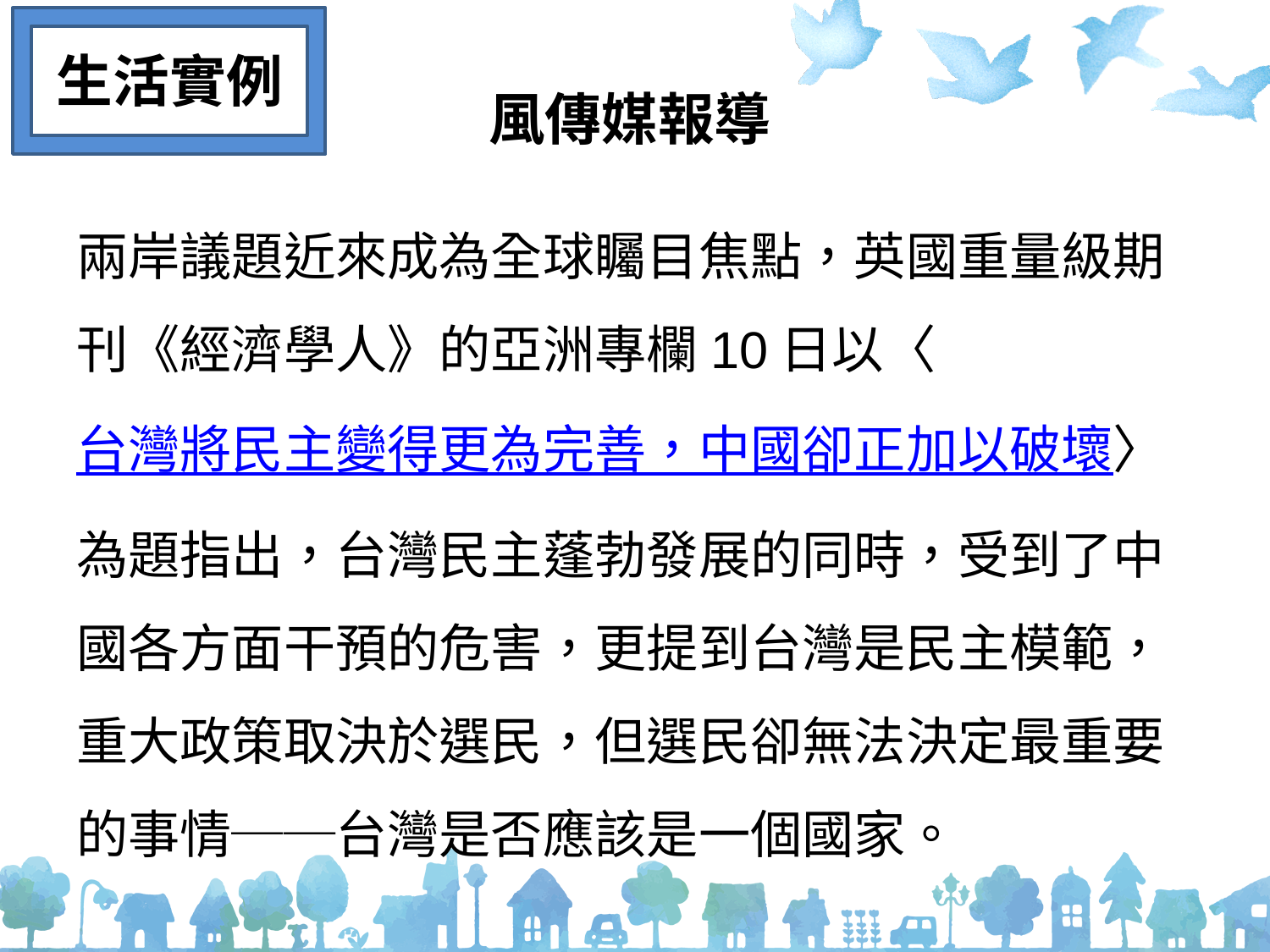

生活實例
# 風傳媒報導
兩岸議題近來成為全球矚目焦點，英國重量級期刊《經濟學人》的亞洲專欄10日以〈台灣將民主變得更為完善，中國卻正加以破壞〉為題指出，台灣民主蓬勃發展的同時，受到了中國各方面干預的危害，更提到台灣是民主模範，重大政策取決於選民，但選民卻無法決定最重要的事情──台灣是否應該是一個國家。